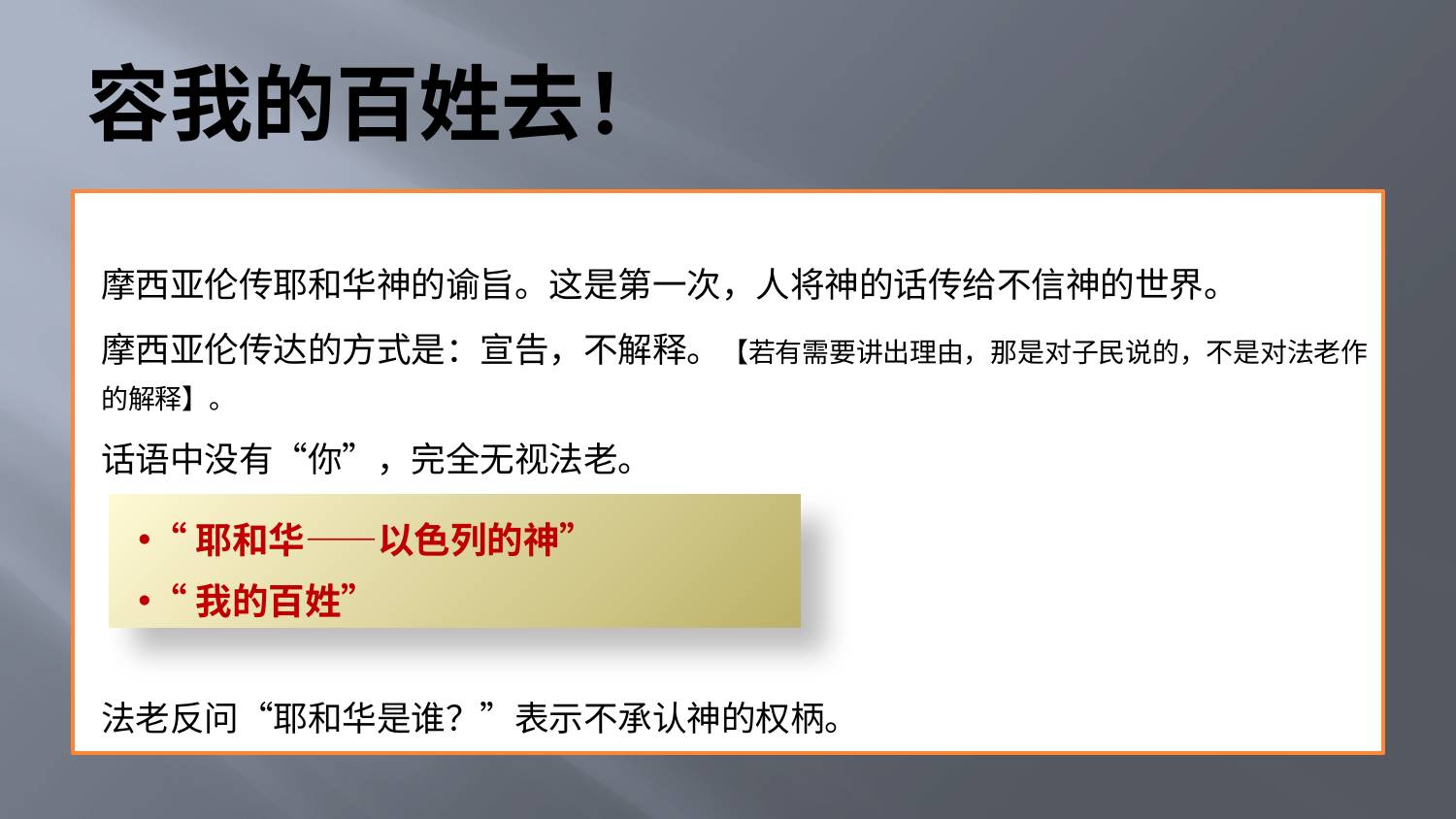

# 容我的百姓去！

摩西亚伦传耶和华神的谕旨。这是第一次，人将神的话传给不信神的世界。
摩西亚伦传达的方式是：宣告，不解释。【若有需要讲出理由，那是对子民说的，不是对法老作的解释】。
话语中没有“你”，完全无视法老。

法老反问“耶和华是谁？”表示不承认神的权柄。

“耶和华——以色列的神”
“我的百姓”